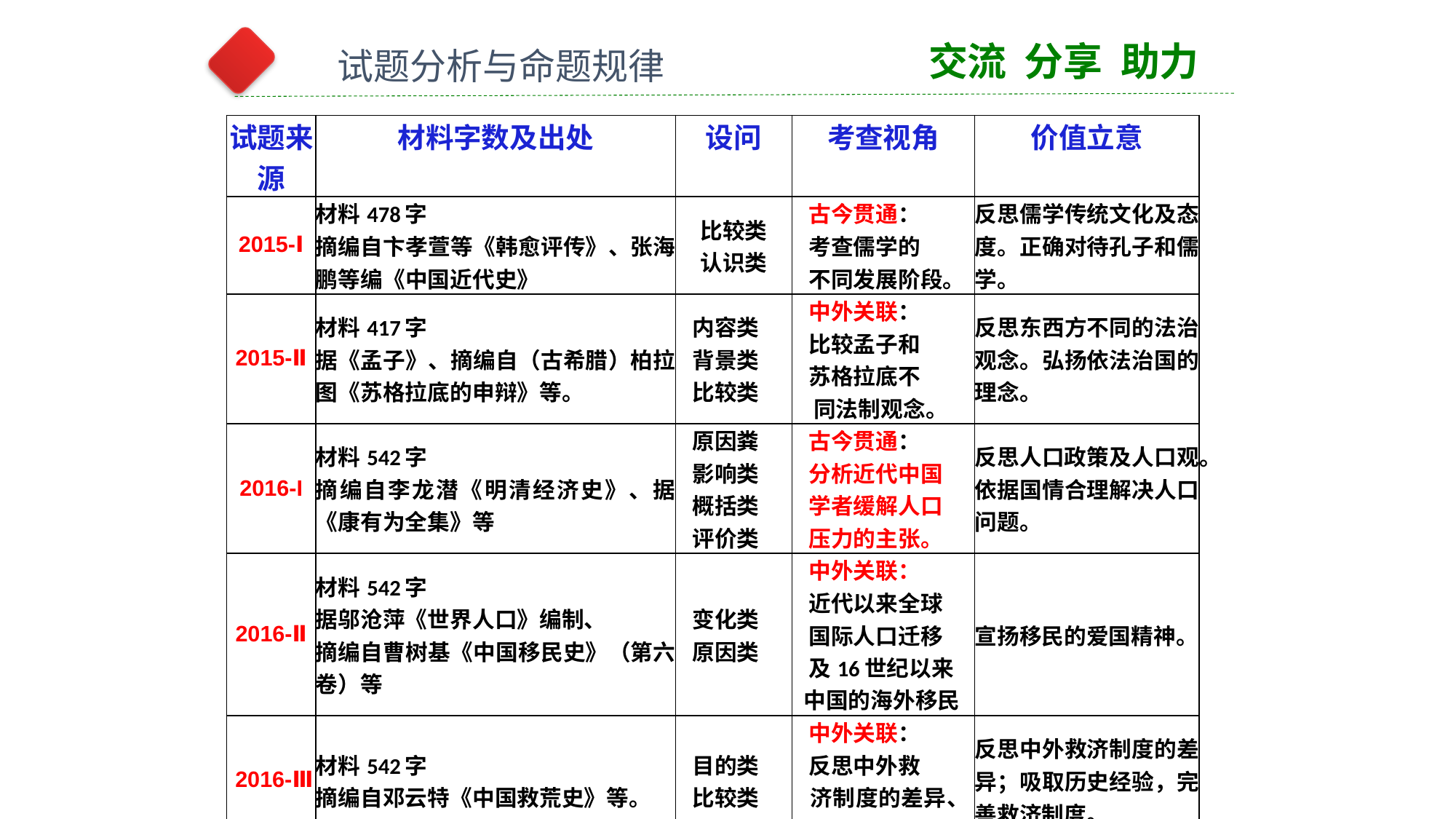

交流  分享  助力

试题分析与命题规律
| 试题来源 | 材料字数及出处 | 设问 | 考查视角 | 价值立意 |
| --- | --- | --- | --- | --- |
| 2015-Ⅰ | 材料478字 摘编自卞孝萱等《韩愈评传》、张海鹏等编《中国近代史》 | 比较类 认识类 | 古今贯通： 考查儒学的 不同发展阶段。 | 反思儒学传统文化及态度。正确对待孔子和儒学。 |
| 2015-Ⅱ | 材料417字 据《孟子》、摘编自（古希腊）柏拉图《苏格拉底的申辩》等。 | 内容类 背景类 比较类 | 中外关联： 比较孟子和 苏格拉底不 同法制观念。 | 反思东西方不同的法治观念。弘扬依法治国的理念。 |
| 2016-I | 材料542字 摘编自李龙潜《明清经济史》、据《康有为全集》等 | 原因粪 影响类 概括类 评价类 | 古今贯通： 分析近代中国 学者缓解人口 压力的主张。 | 反思人口政策及人口观。依据国情合理解决人口问题。 |
| 2016-Ⅱ | 材料542字 据邬沧萍《世界人口》编制、 摘编自曹树基《中国移民史》（第六卷）等 | 变化类 原因类 | 中外关联： 近代以来全球 国际人口迁移 及16世纪以来 中国的海外移民 | 宣扬移民的爱国精神。 |
| 2016-Ⅲ | 材料542字 摘编自邓云特《中国救荒史》等。 | 目的类 比较类 | 中外关联： 反思中外救 济制度的差异、 完善救济制度 | 反思中外救济制度的差异；吸取历史经验，完善救济制度。 |